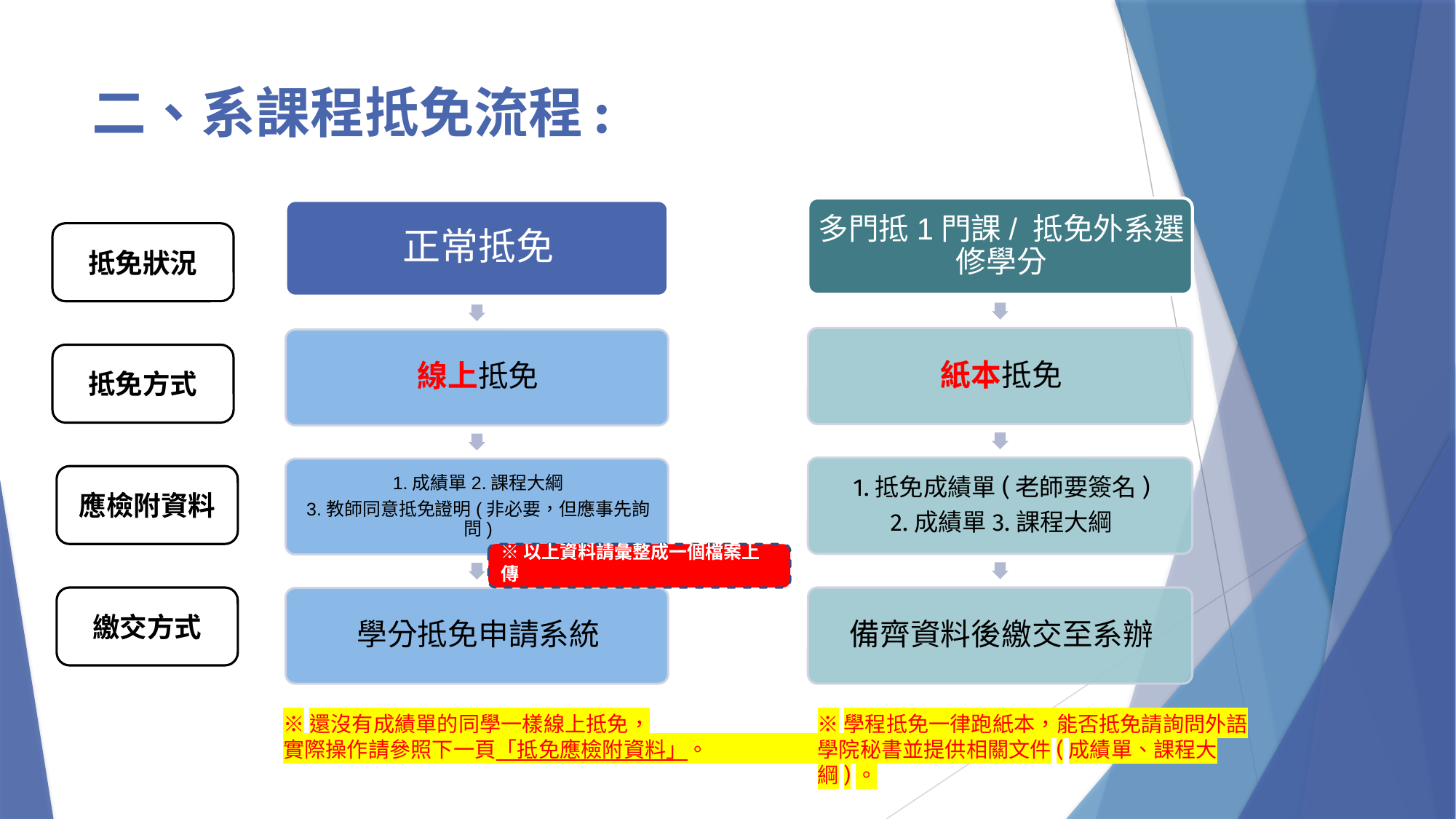

# 二、系課程抵免流程:
多門抵1門課/ 抵免外系選修學分
紙本抵免
1.抵免成績單(老師要簽名)
2.成績單3.課程大綱
備齊資料後繳交至系辦
正常抵免
線上抵免
1.成績單2.課程大綱
3.教師同意抵免證明(非必要，但應事先詢問)
學分抵免申請系統
抵免狀況
抵免方式
應檢附資料

※以上資料請彙整成一個檔案上傳

繳交方式
※還沒有成績單的同學一樣線上抵免，
實際操作請參照下一頁「抵免應檢附資料」。
※學程抵免一律跑紙本，能否抵免請詢問外語學院秘書並提供相關文件(成績單、課程大綱)。